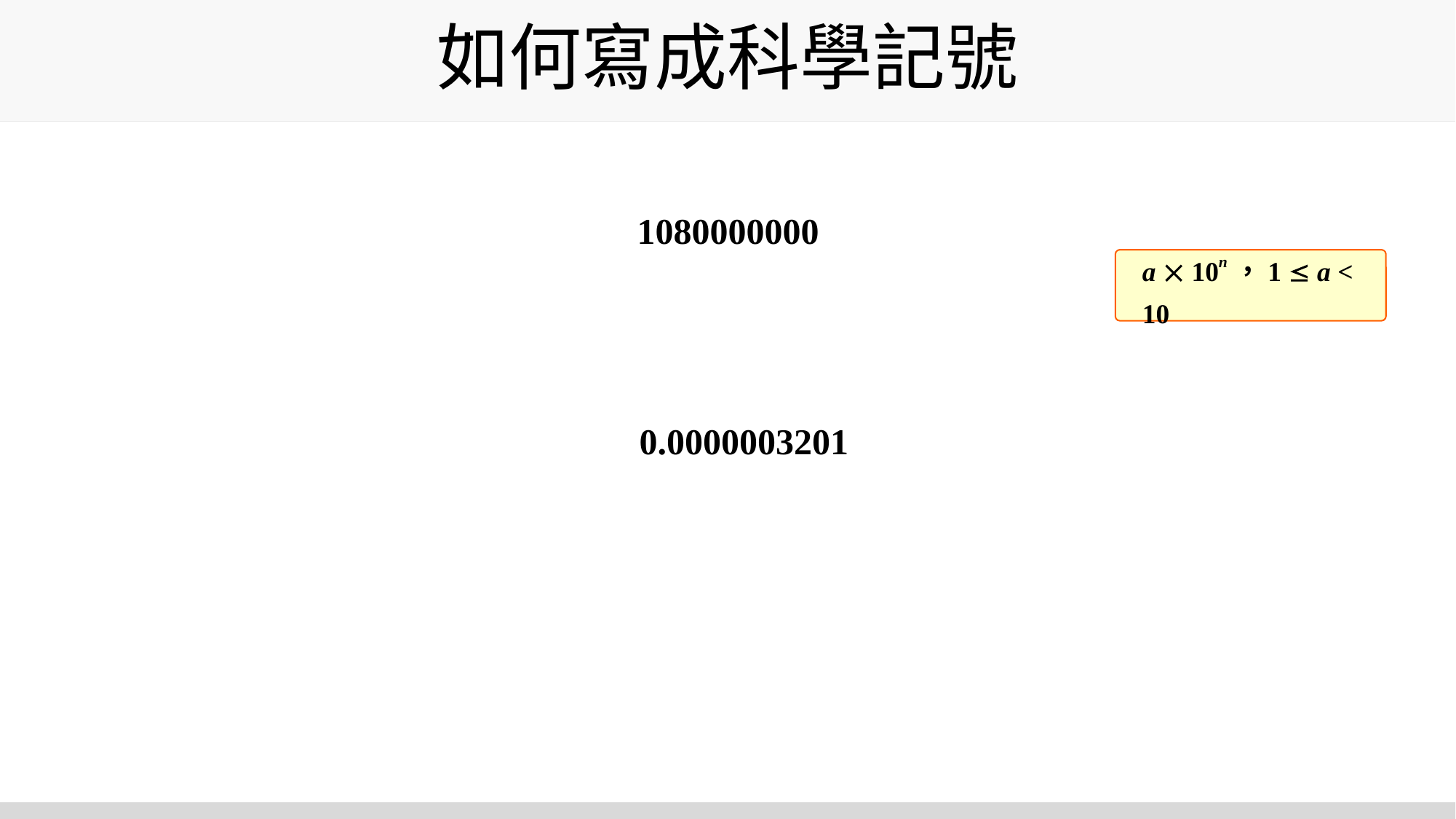

# 如何寫成科學記號
1080000000
a × 10n，1 ≤ a < 10
0.0000003201